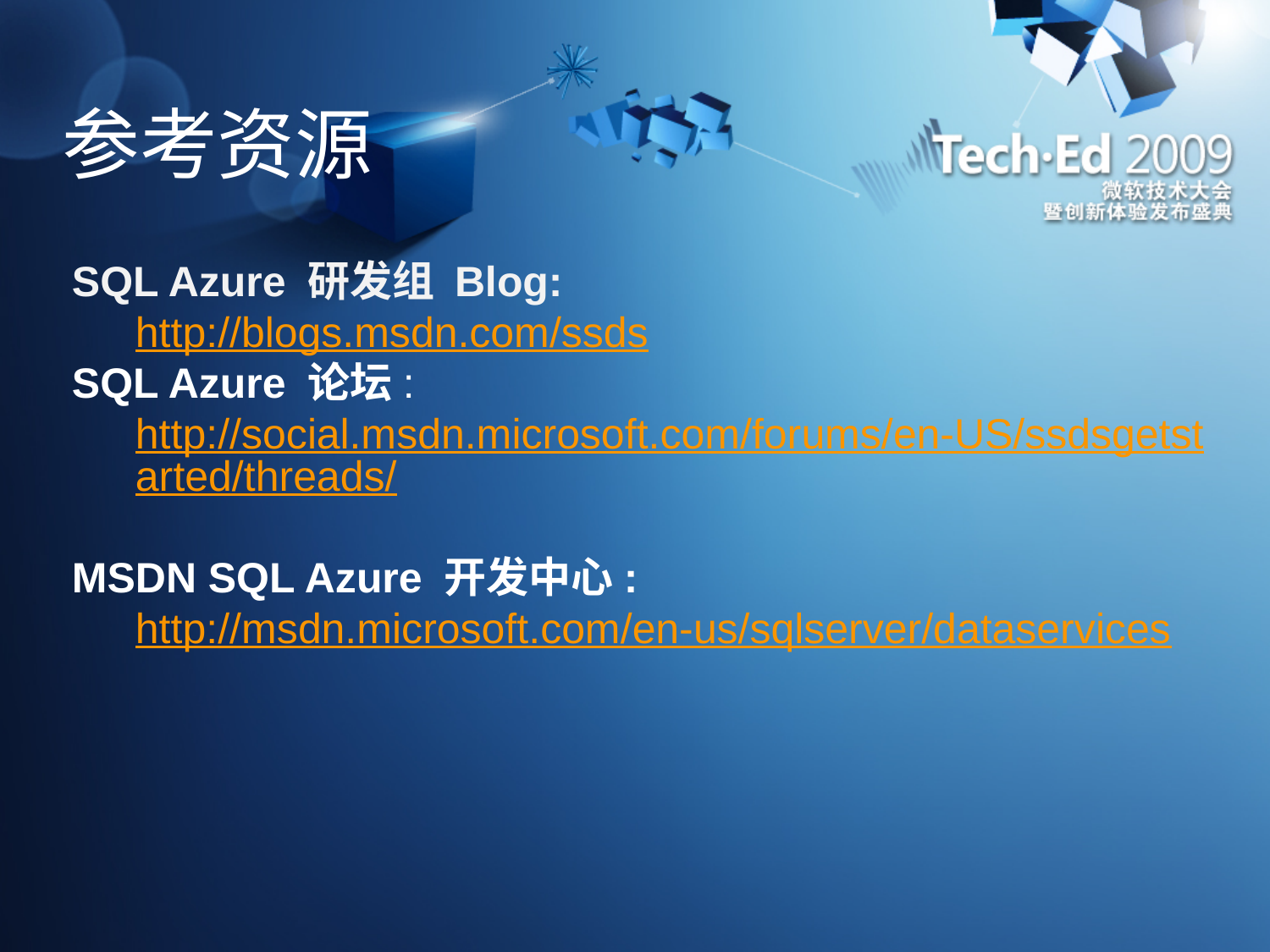

# 参考资源
SQL Azure 研发组 Blog:
	http://blogs.msdn.com/ssds
SQL Azure 论坛: http://social.msdn.microsoft.com/forums/en-US/ssdsgetstarted/threads/
MSDN SQL Azure 开发中心: http://msdn.microsoft.com/en-us/sqlserver/dataservices